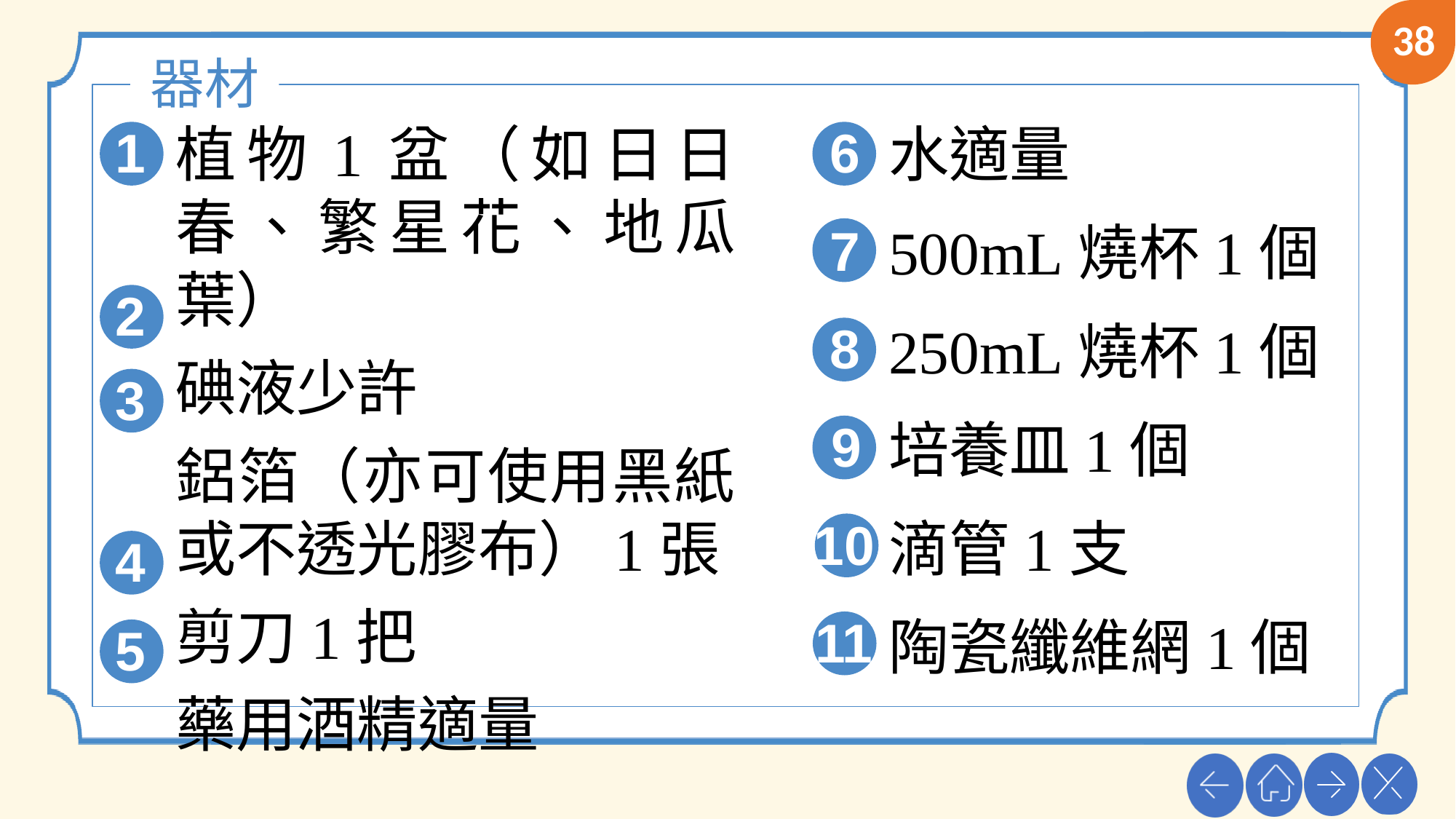

38
植物1盆（如日日春、繁星花、地瓜葉）
碘液少許
鋁箔（亦可使用黑紙或不透光膠布）1張
剪刀1把
藥用酒精適量
水適量
500mL燒杯1個
250mL燒杯1個
培養皿1個
滴管1支
陶瓷纖維網1個
1

6

7

2

8

3

9

10

4

11

5